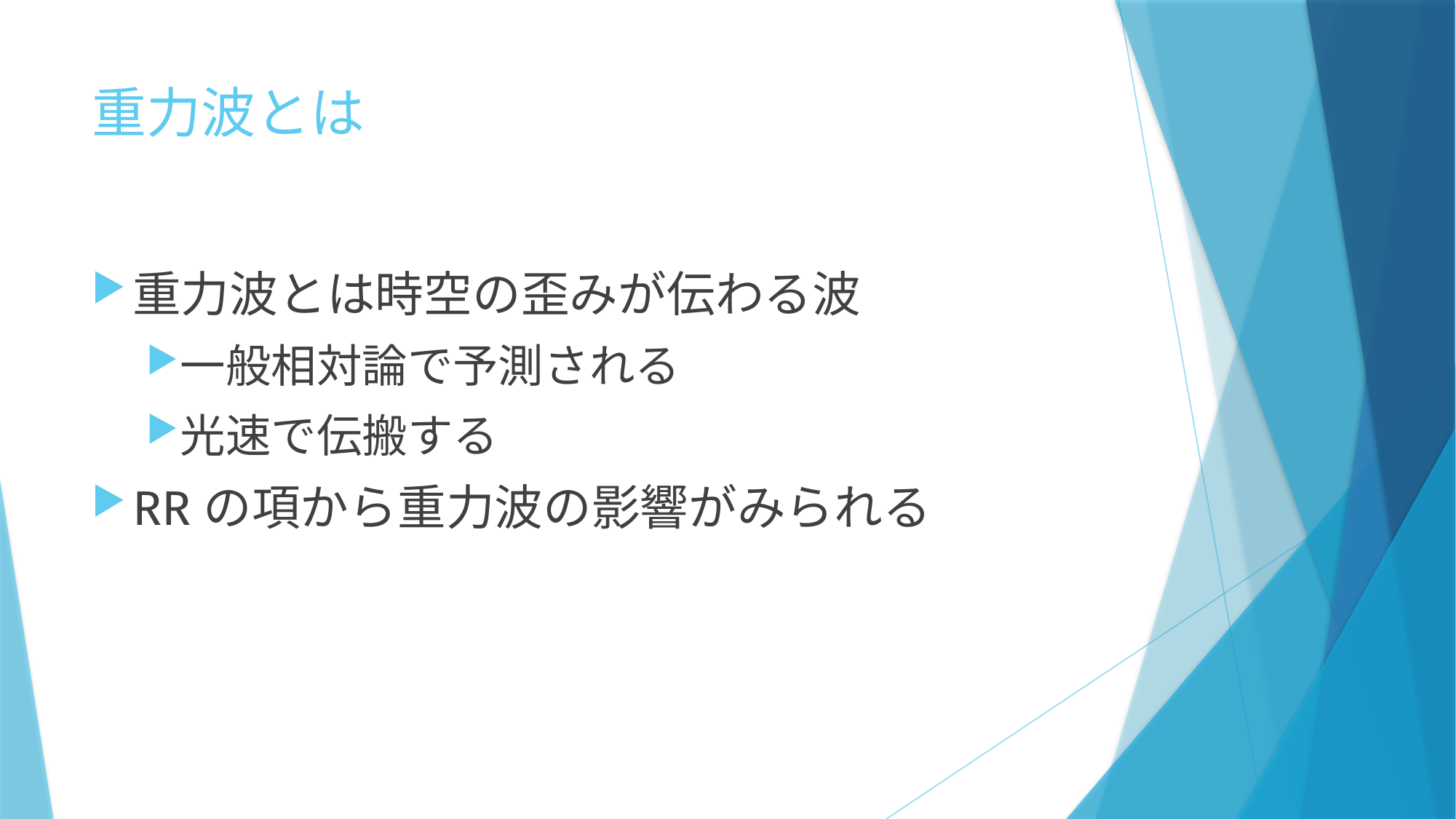

# 重力波とは
重力波とは時空の歪みが伝わる波
一般相対論で予測される
光速で伝搬する
RRの項から重力波の影響がみられる